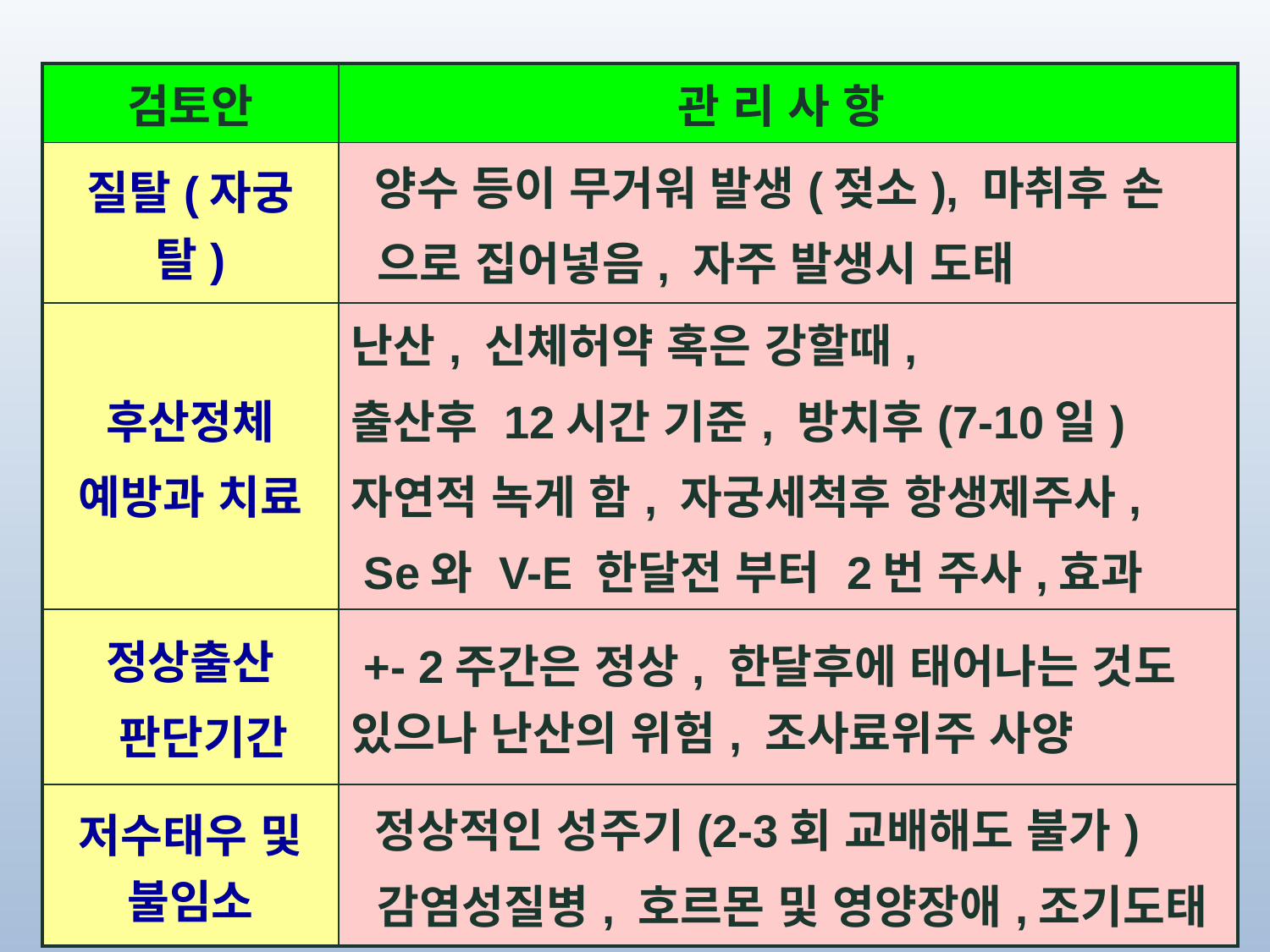

| 검토안 | 관 리 사 항 |
| --- | --- |
| 질탈(자궁탈) | 양수 등이 무거워 발생(젖소), 마취후 손 으로 집어넣음, 자주 발생시 도태 |
| 후산정체 예방과 치료 | 난산, 신체허약 혹은 강할때, 출산후 12시간 기준, 방치후(7-10일) 자연적 녹게 함, 자궁세척후 항생제주사, Se와 V-E 한달전 부터 2번 주사,효과 |
| 정상출산 판단기간 | +- 2주간은 정상, 한달후에 태어나는 것도 있으나 난산의 위험, 조사료위주 사양 |
| 저수태우 및 불임소 | 정상적인 성주기(2-3회 교배해도 불가) 감염성질병, 호르몬 및 영양장애,조기도태 |